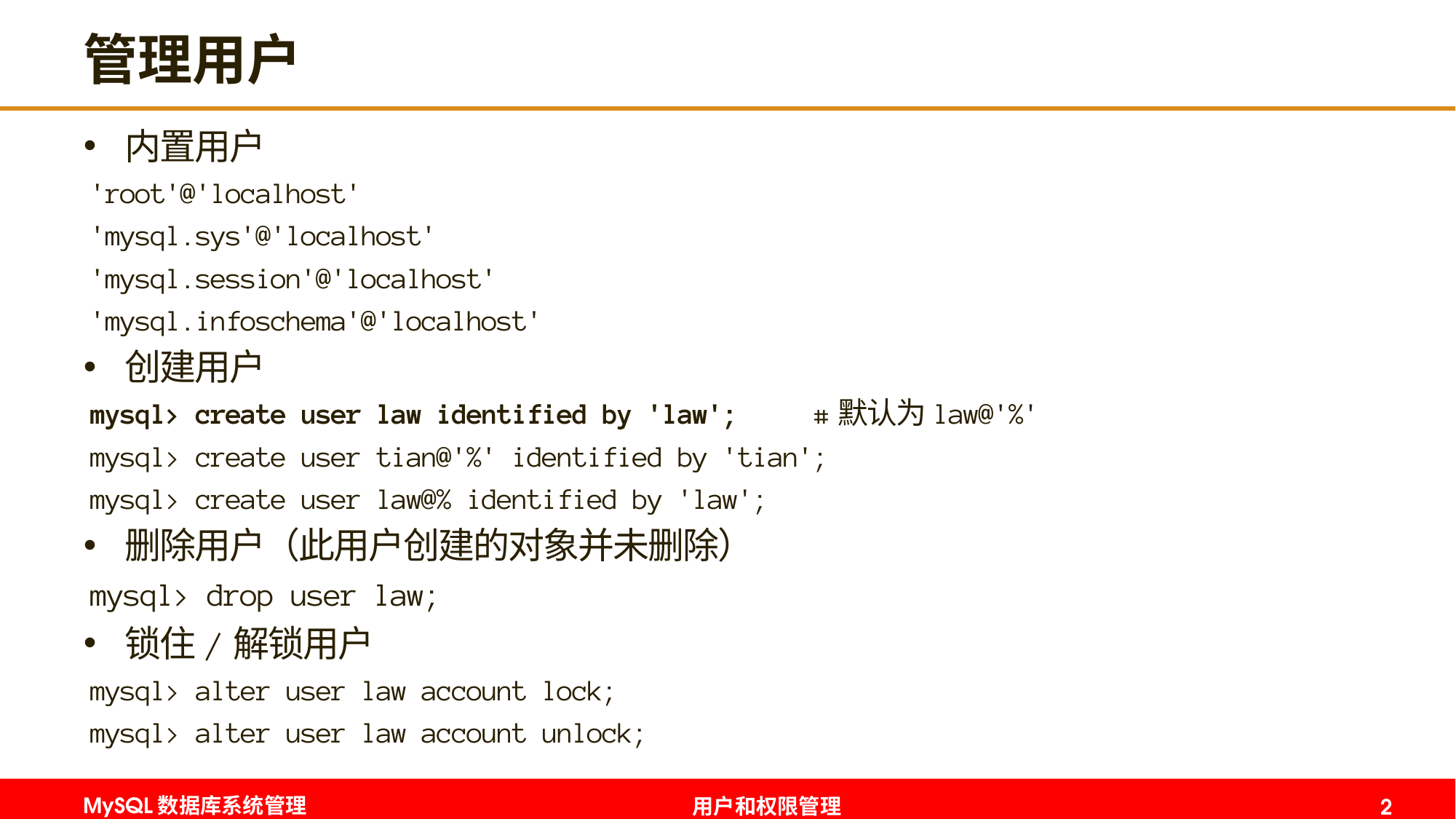

# 管理用户
内置用户
'root'@'localhost'
'mysql.sys'@'localhost'
'mysql.session'@'localhost'
'mysql.infoschema'@'localhost'
创建用户
mysql> create user law identified by 'law';     #默认为law@'%'
mysql> create user tian@'%' identified by 'tian';
mysql> create user law@% identified by 'law';
删除用户（此用户创建的对象并未删除）
mysql> drop user law;
锁住/解锁用户
mysql> alter user law account lock;
mysql> alter user law account unlock;